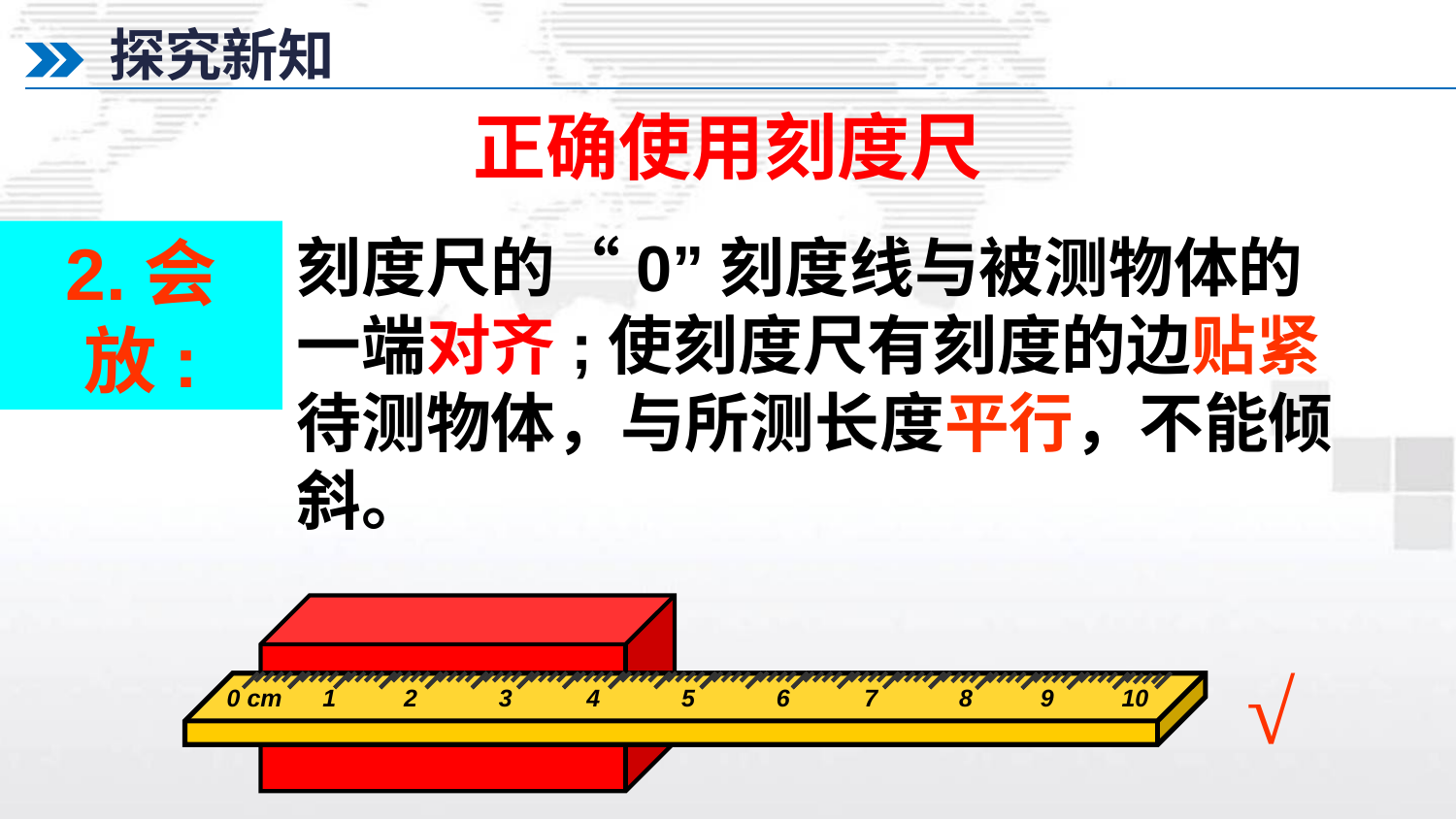

# 探究新知
正确使用刻度尺
刻度尺的“0”刻度线与被测物体的一端对齐;使刻度尺有刻度的边贴紧待测物体，与所测长度平行，不能倾斜。
2.会放:

0 cm      1          2            3           4            5            6           7            8          9          10

√